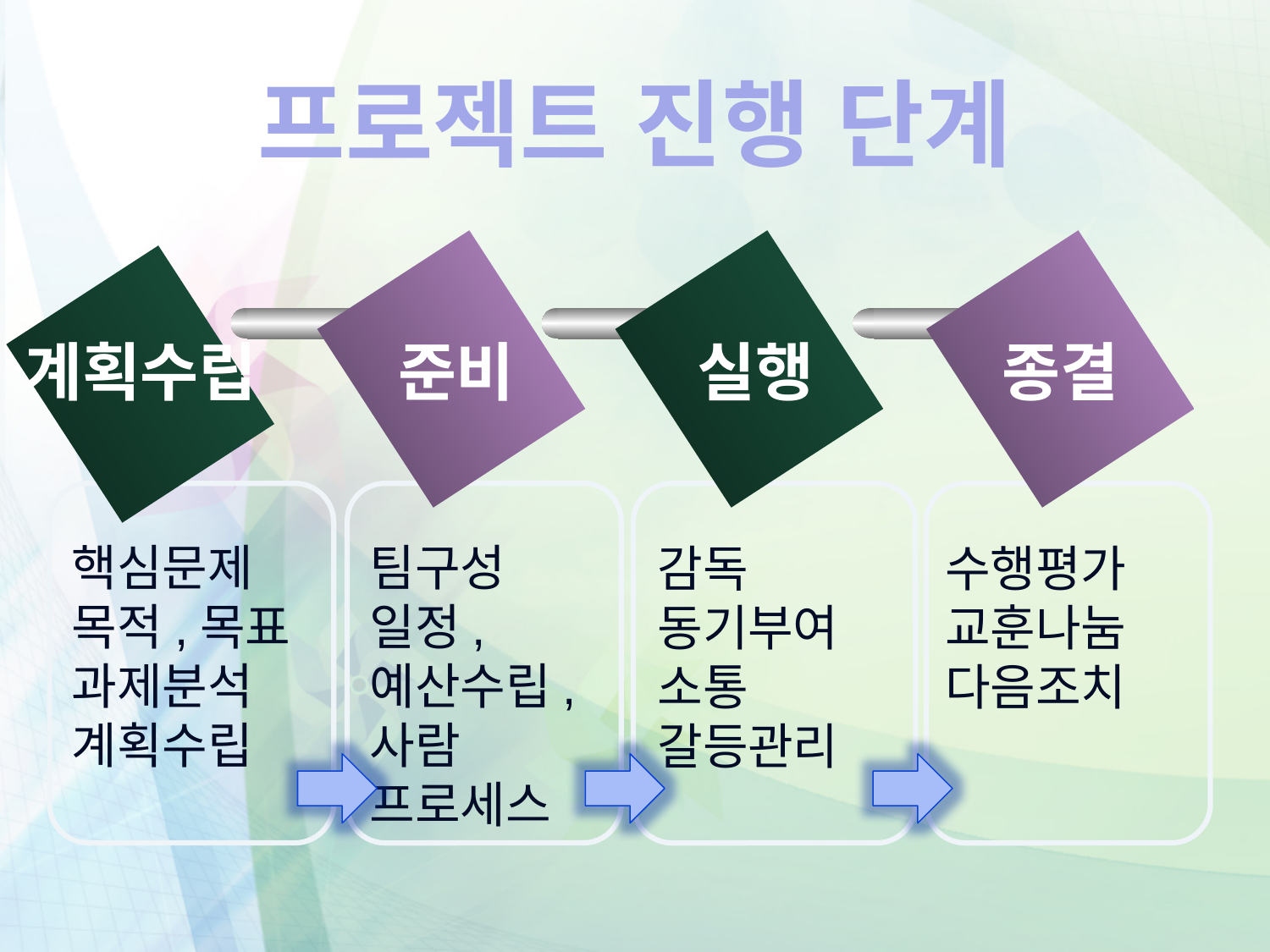

프로젝트 진행 단계

계획수립
준비
실행
종결

핵심문제
목적,목표
과제분석
계획수립
팀구성
일정,예산수립,사람
프로세스
감독
동기부여
소통
갈등관리
수행평가
교훈나눔
다음조치